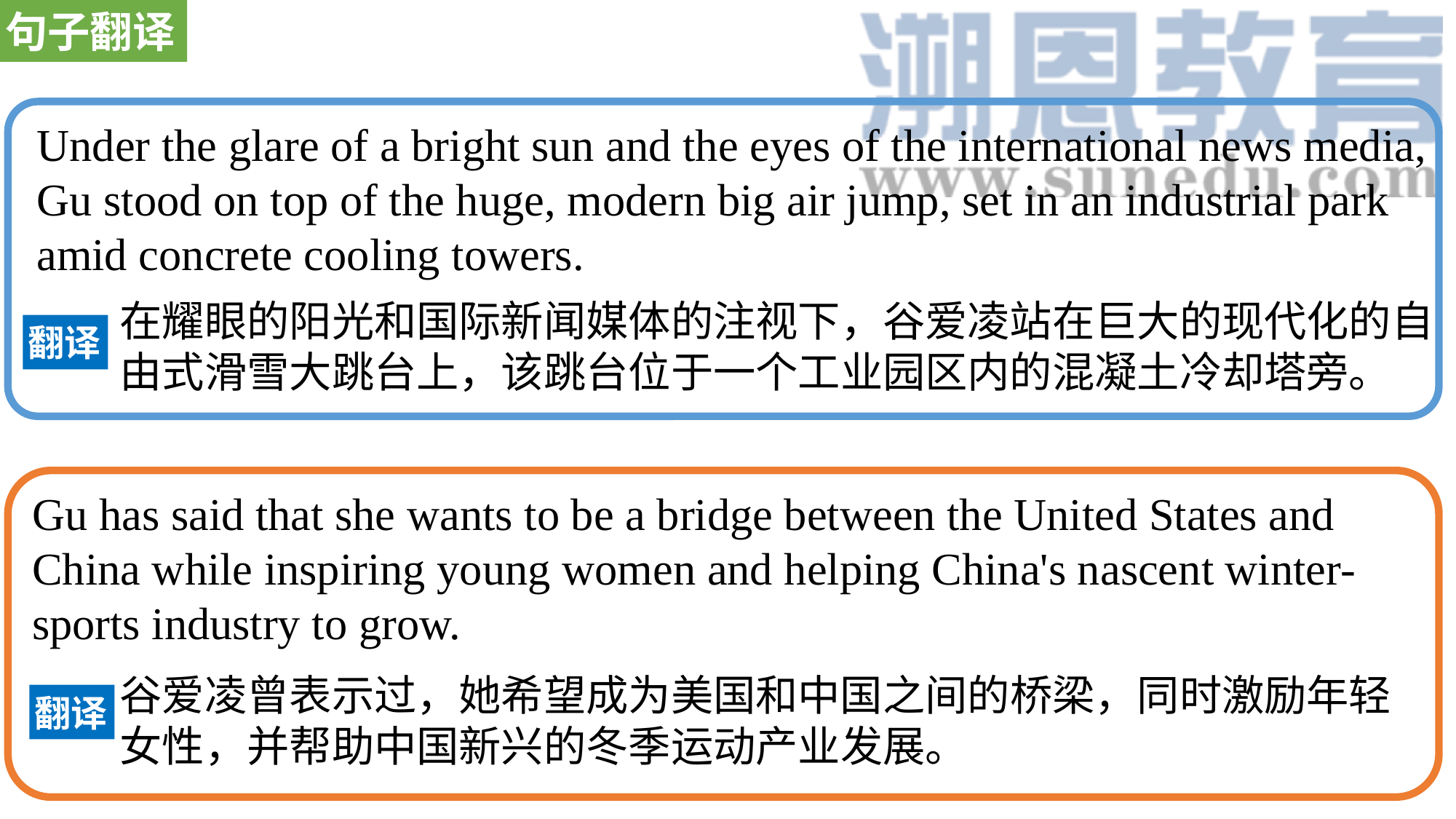

句子翻译

Under the glare of a bright sun and the eyes of the international news media, Gu stood on top of the huge, modern big air jump, set in an industrial park amid concrete cooling towers.
在耀眼的阳光和国际新闻媒体的注视下，谷爱凌站在巨大的现代化的自由式滑雪大跳台上，该跳台位于一个工业园区内的混凝土冷却塔旁。
翻译

Gu has said that she wants to be a bridge between the United States and China while inspiring young women and helping China's nascent winter-sports industry to grow.
谷爱凌曾表示过，她希望成为美国和中国之间的桥梁，同时激励年轻女性，并帮助中国新兴的冬季运动产业发展。
翻译